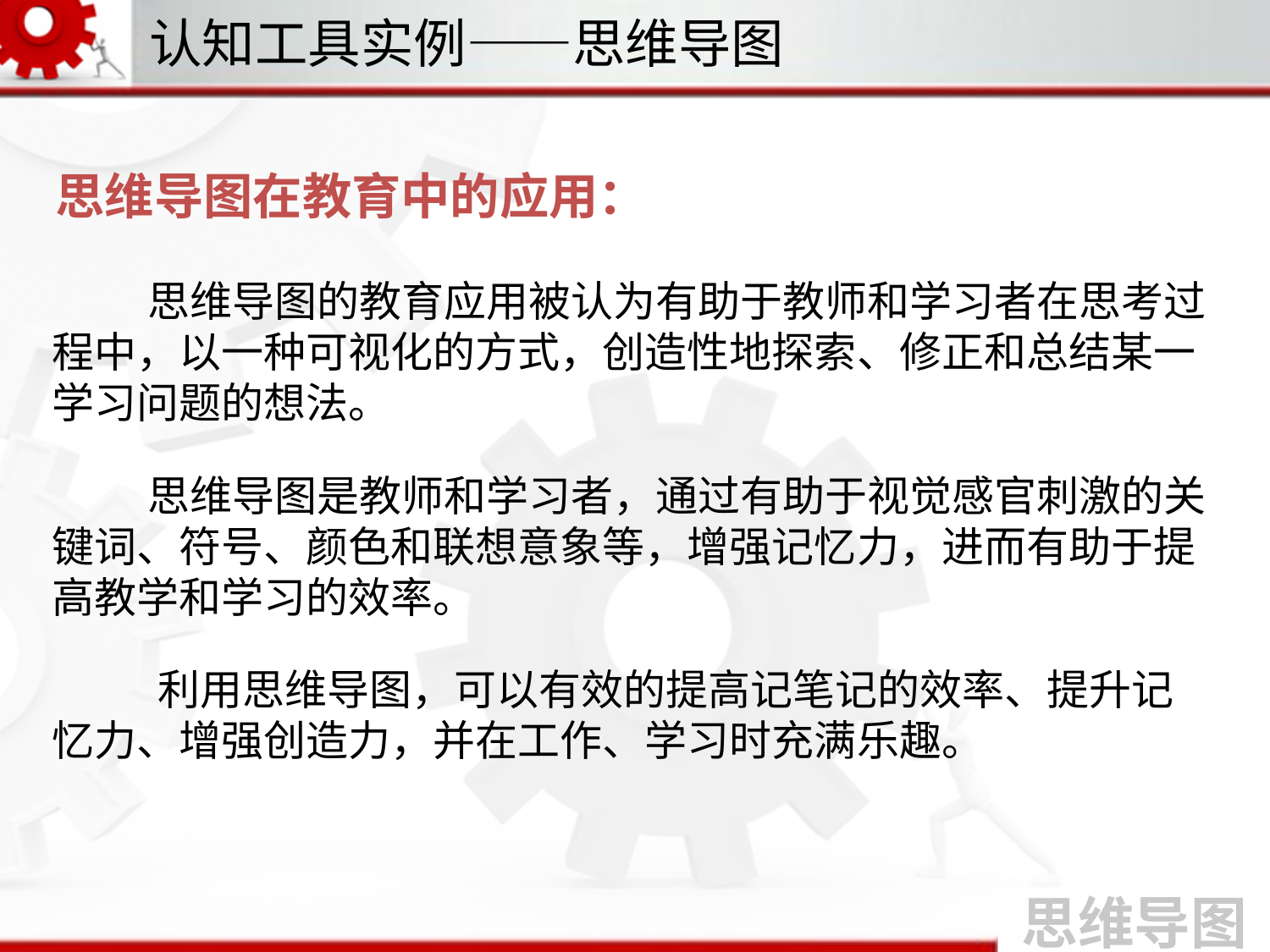

认知工具实例——思维导图
思维导图在教育中的应用：
         思维导图的教育应用被认为有助于教师和学习者在思考过程中，以一种可视化的方式，创造性地探索、修正和总结某一学习问题的想法。
         思维导图是教师和学习者，通过有助于视觉感官刺激的关键词、符号、颜色和联想意象等，增强记忆力，进而有助于提高教学和学习的效率。
          利用思维导图，可以有效的提高记笔记的效率、提升记忆力、增强创造力，并在工作、学习时充满乐趣。

思维导图